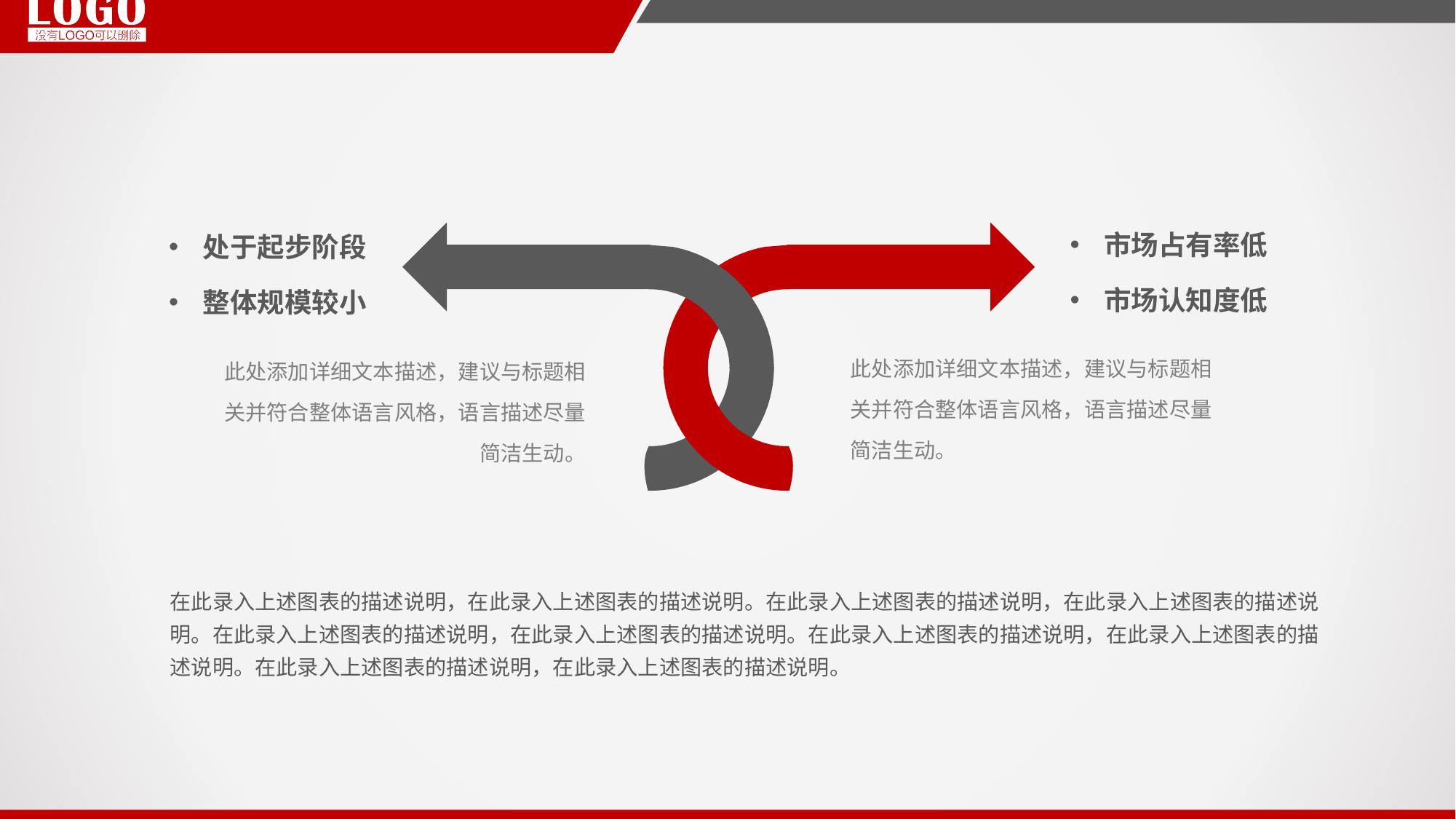

处于起步阶段
整体规模较小
市场占有率低
市场认知度低

此处添加详细文本描述，建议与标题相关并符合整体语言风格，语言描述尽量简洁生动。
此处添加详细文本描述，建议与标题相关并符合整体语言风格，语言描述尽量简洁生动。

在此录入上述图表的描述说明，在此录入上述图表的描述说明。在此录入上述图表的描述说明，在此录入上述图表的描述说明。在此录入上述图表的描述说明，在此录入上述图表的描述说明。在此录入上述图表的描述说明，在此录入上述图表的描述说明。在此录入上述图表的描述说明，在此录入上述图表的描述说明。